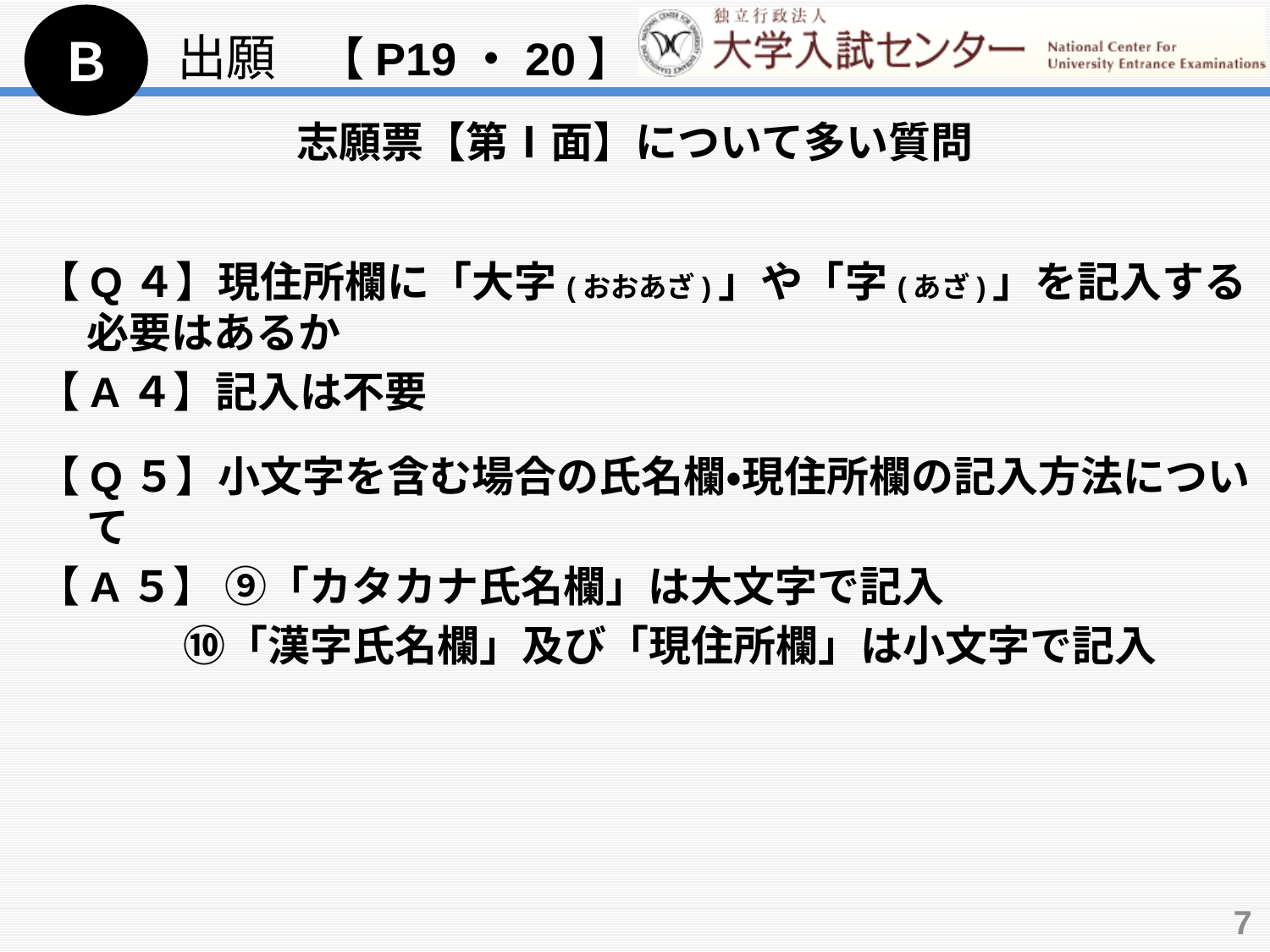

Ｂ
出願　【P19・20】
志願票【第Ⅰ面】について多い質問
【Q４】現住所欄に「大字(おおあざ)」や「字(あざ)」を記入する必要はあるか
【A４】記入は不要
【Q５】小文字を含む場合の氏名欄・現住所欄の記入方法について
【A５】 ⑨「カタカナ氏名欄」は大文字で記入
　　　  ⑩「漢字氏名欄」及び「現住所欄」は小文字で記入
7